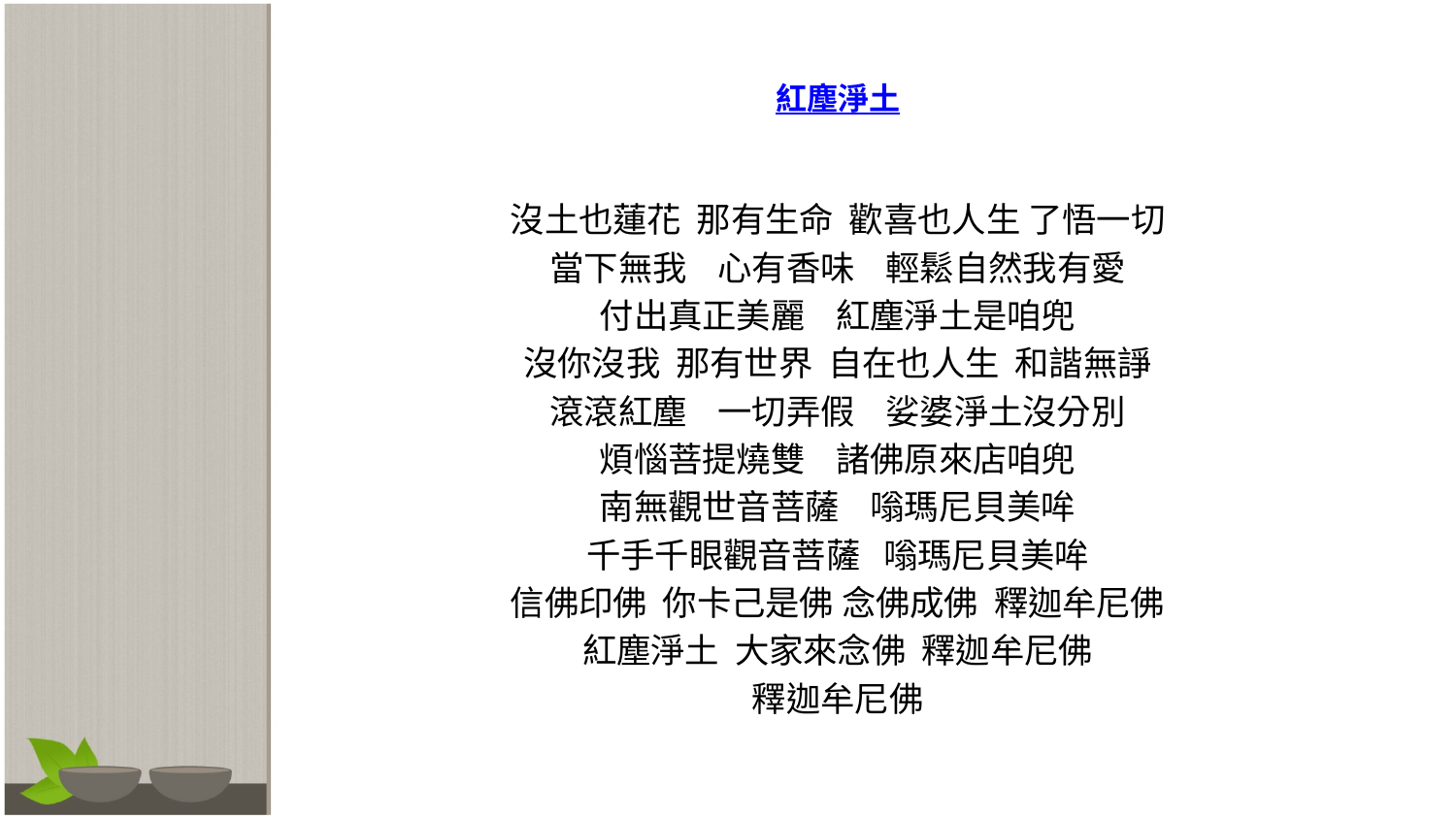

# 紅塵淨土
沒土也蓮花  那有生命  歡喜也人生 了悟一切
當下無我    心有香味    輕鬆自然我有愛
付出真正美麗    紅塵淨土是咱兜
沒你沒我  那有世界  自在也人生  和諧無諍
滾滾紅塵    一切弄假    娑婆淨土沒分別
煩惱菩提燒雙    諸佛原來店咱兜
南無觀世音菩薩    嗡瑪尼貝美哞
千手千眼觀音菩薩   嗡瑪尼貝美哞
信佛印佛  你卡己是佛 念佛成佛  釋迦牟尼佛
紅塵淨土  大家來念佛  釋迦牟尼佛
釋迦牟尼佛